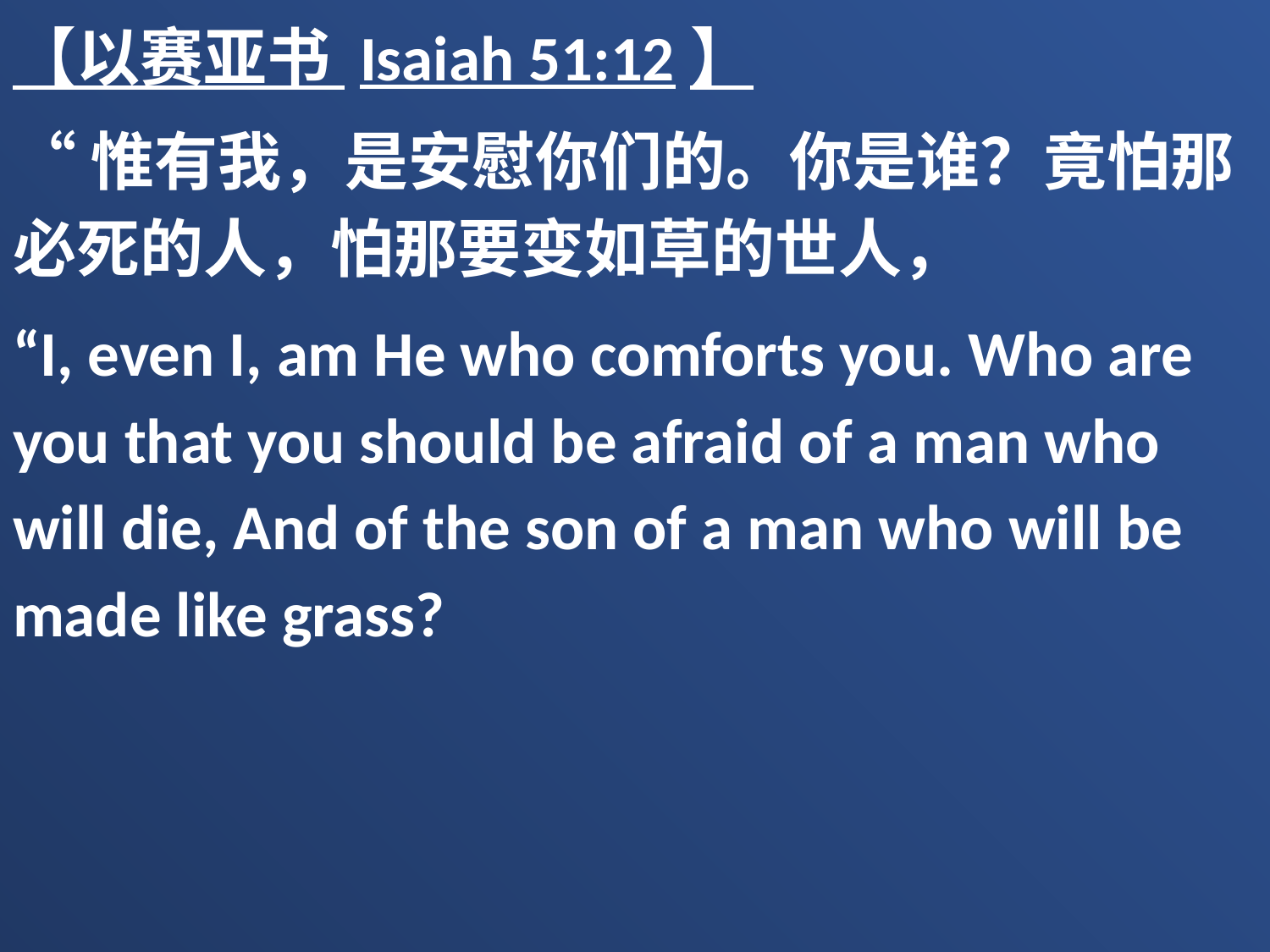

【以赛亚书 Isaiah 51:12】
“惟有我，是安慰你们的。你是谁？竟怕那必死的人，怕那要变如草的世人，
“I, even I, am He who comforts you. Who are you that you should be afraid of a man who will die, And of the son of a man who will be made like grass?